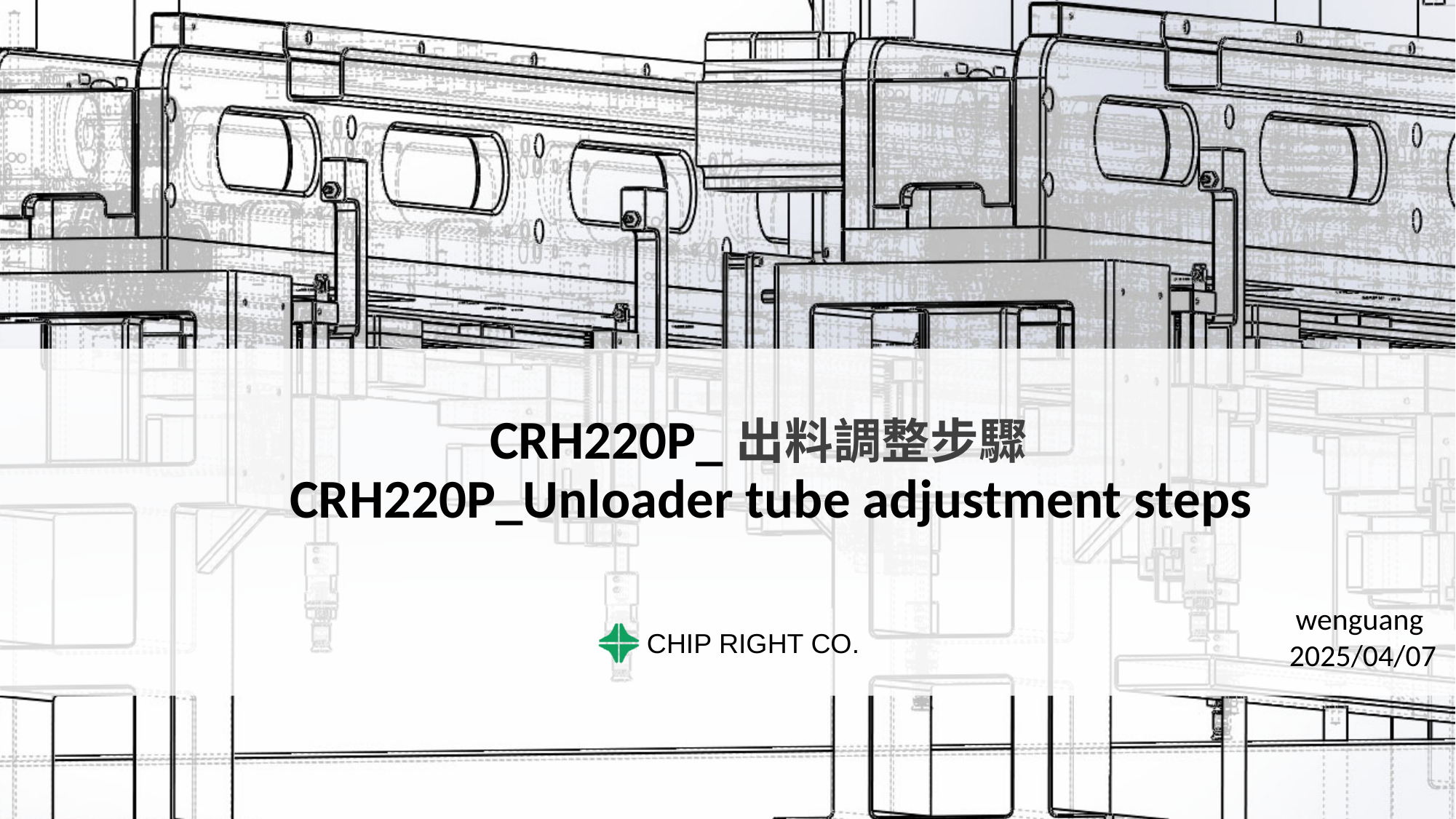

# CRH220P_出料調整步驟 CRH220P_Unloader tube adjustment steps
wenguang  2025/04/07